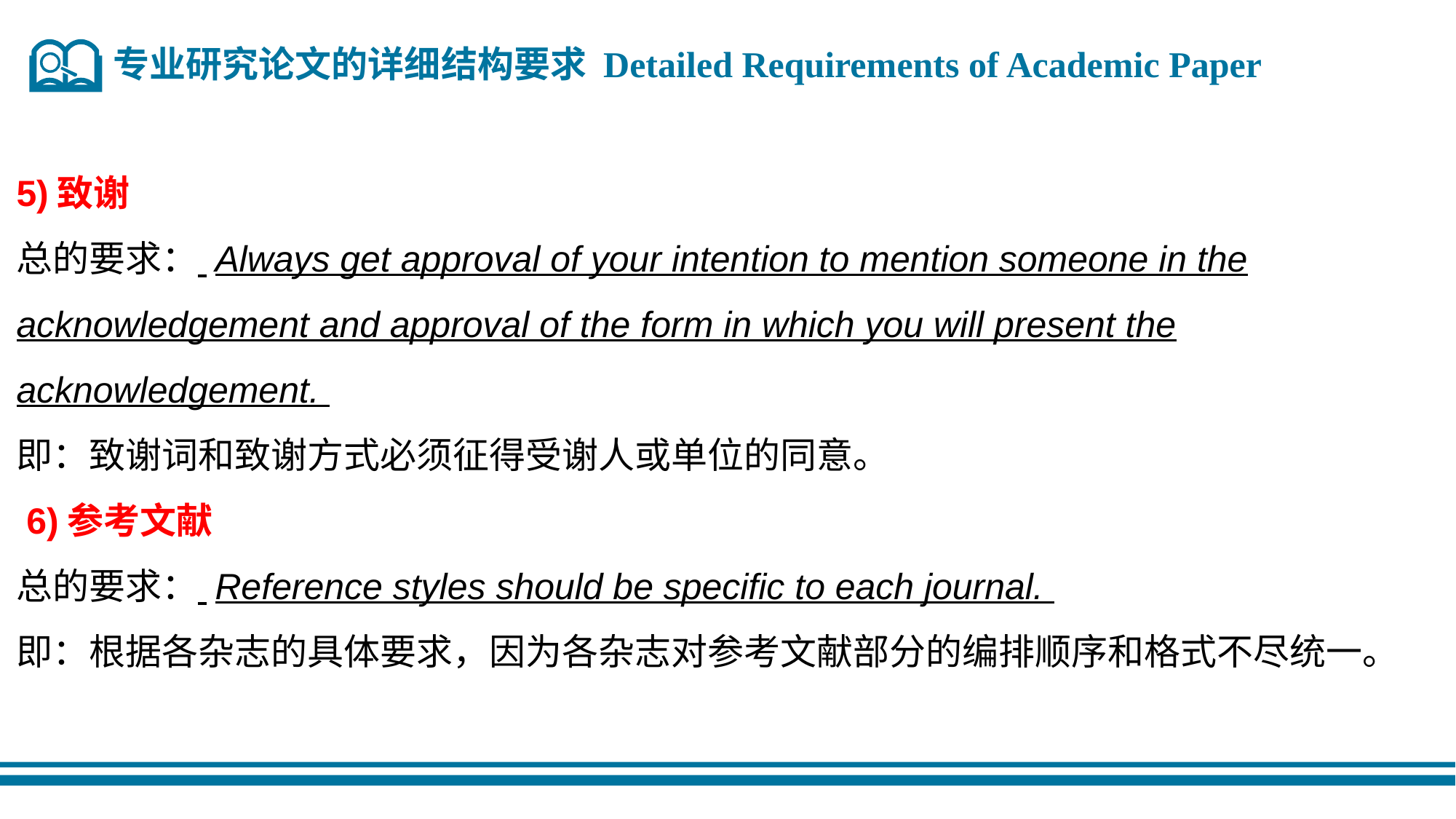

专业研究论文的详细结构要求 Detailed Requirements of Academic Paper
5)致谢
总的要求： Always get approval of your intention to mention someone in the acknowledgement and approval of the form in which you will present the acknowledgement.
即：致谢词和致谢方式必须征得受谢人或单位的同意。
 6)参考文献
总的要求： Reference styles should be specific to each journal.
即：根据各杂志的具体要求，因为各杂志对参考文献部分的编排顺序和格式不尽统一。